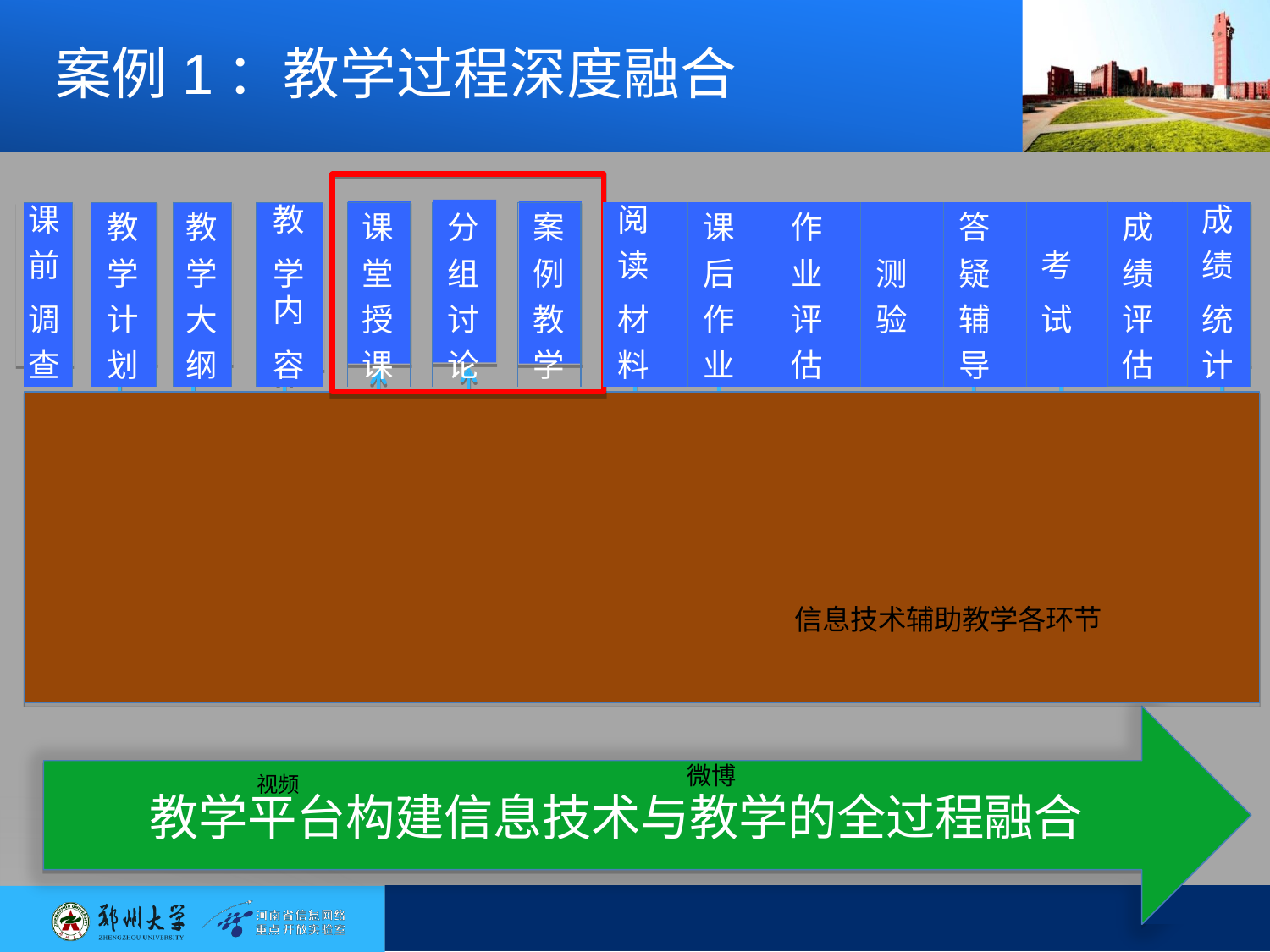

# 案例1：教学过程深度融合

| 课 |  | 教 |  | 教 |  | 教 |  | 课 |  | 分 | 案 |  | 阅 | 课 | 作 |  | 答 |  | 成 | 成 |
| --- | --- | --- | --- | --- | --- | --- | --- | --- | --- | --- | --- | --- | --- | --- | --- | --- | --- | --- | --- | --- |
| 前 |  | 学 |  | 学 |  | 学 |  | 堂 |  | 组 | 例 |  | 读 | 后 | 业 | 测 | 疑 | 考 | 绩 | 绩 |
| 调 |  | 计 |  | 大 |  | 内 |  | 授 |  | 讨 | 教 |  | 材 | 作 | 评 | 验 | 辅 | 试 | 评 | 统 |
| 查 |  | 划 |  | 纲 |  | 容 |  | 课 |  | 论 | 学 |  | 料 | 业 | 估 |  | 导 |  | 估 | 计 |

exce
网页	Word	投影	BBS	U盘	邮件	邮件	网考	l

PPT	网页	QQ	网盘	程序

音频	社区	网页

视频	微博

信息技术辅助教学各环节

教学平台构建信息技术与教学的全过程融合